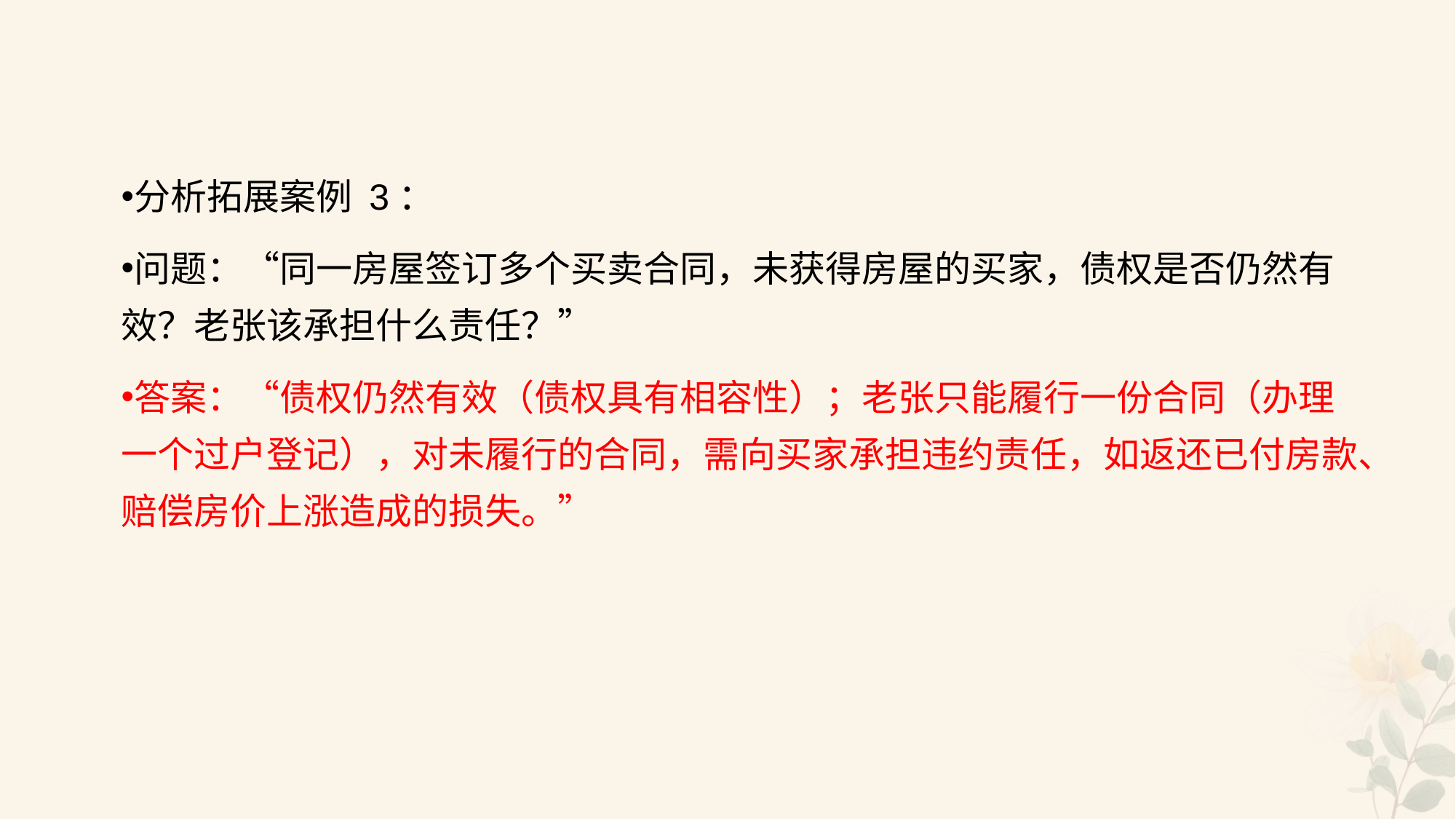

#
分析拓展案例 3：
问题：“同一房屋签订多个买卖合同，未获得房屋的买家，债权是否仍然有效？老张该承担什么责任？”
答案：“债权仍然有效（债权具有相容性）；老张只能履行一份合同（办理一个过户登记），对未履行的合同，需向买家承担违约责任，如返还已付房款、赔偿房价上涨造成的损失。”